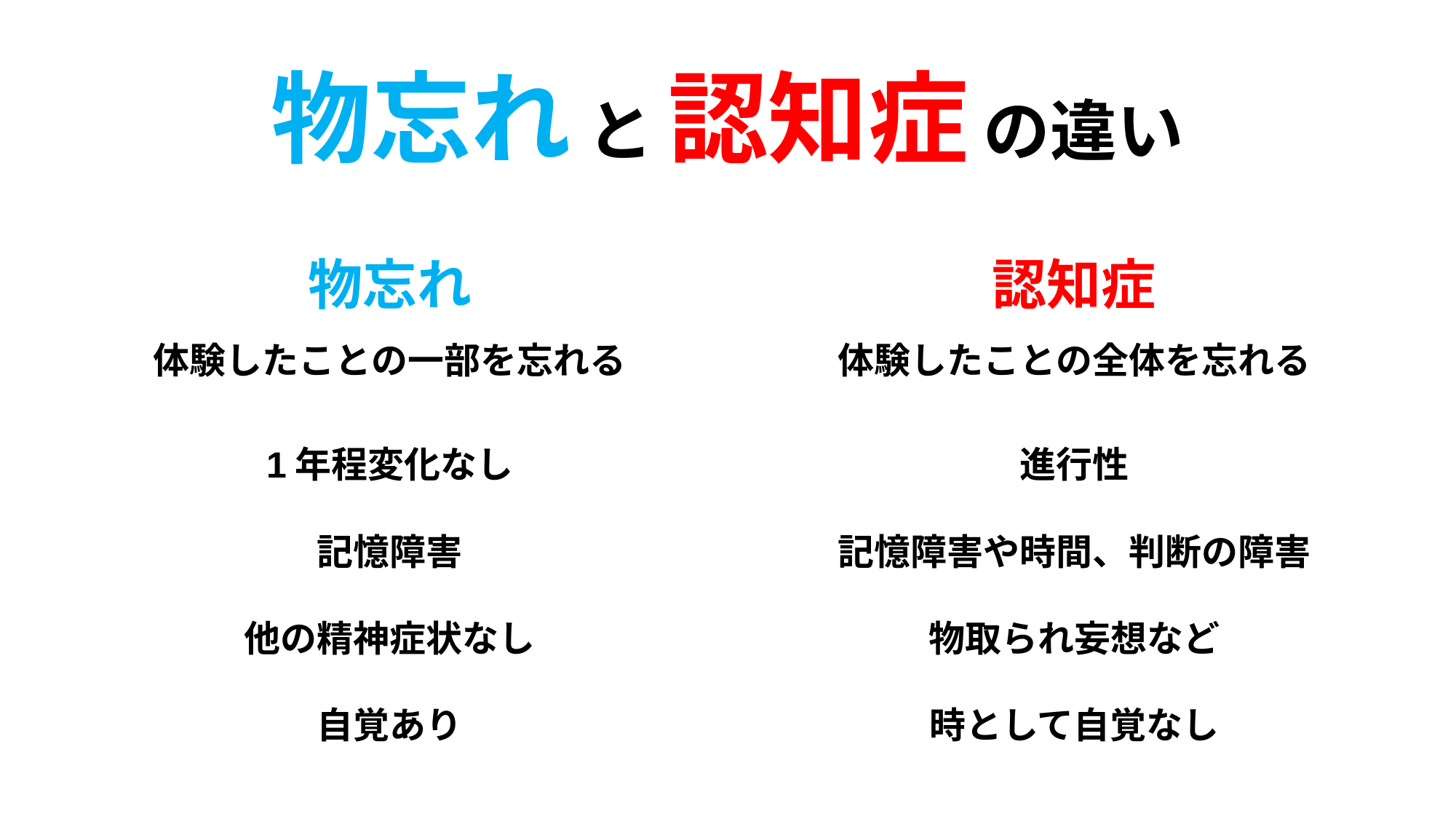

# 物忘れ と 認知症 の違い
| 物忘れ | 認知症 |
| --- | --- |
| 体験したことの一部を忘れる | 体験したことの全体を忘れる |
| 1年程変化なし | 進行性 |
| 記憶障害 | 記憶障害や時間、判断の障害 |
| 他の精神症状なし | 物取られ妄想など |
| 自覚あり | 時として自覚なし |